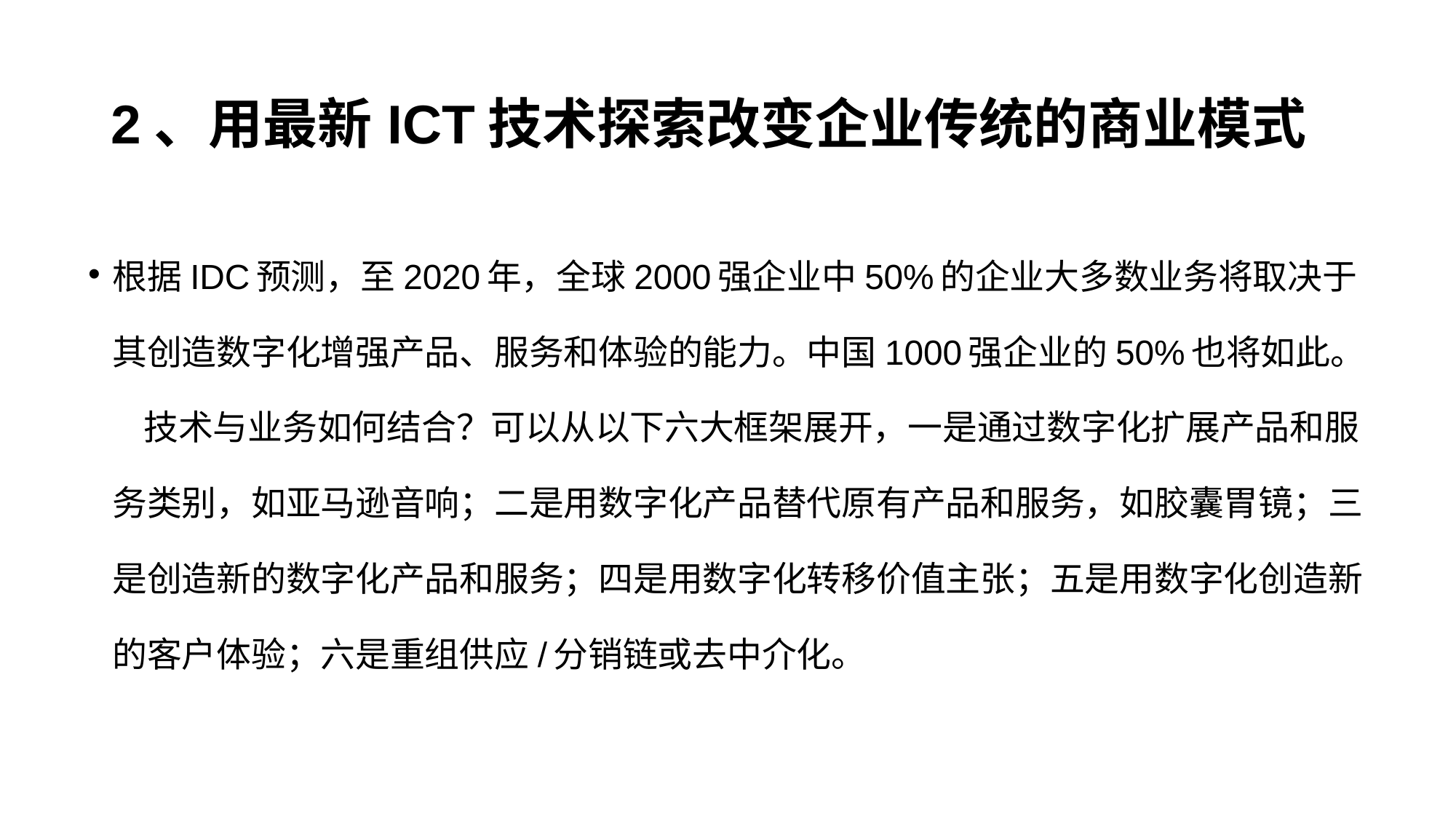

# 2、用最新ICT技术探索改变企业传统的商业模式
根据IDC预测，至2020年，全球2000强企业中50%的企业大多数业务将取决于其创造数字化增强产品、服务和体验的能力。中国1000强企业的50%也将如此。
    技术与业务如何结合？可以从以下六大框架展开，一是通过数字化扩展产品和服务类别，如亚马逊音响；二是用数字化产品替代原有产品和服务，如胶囊胃镜；三是创造新的数字化产品和服务；四是用数字化转移价值主张；五是用数字化创造新的客户体验；六是重组供应/分销链或去中介化。